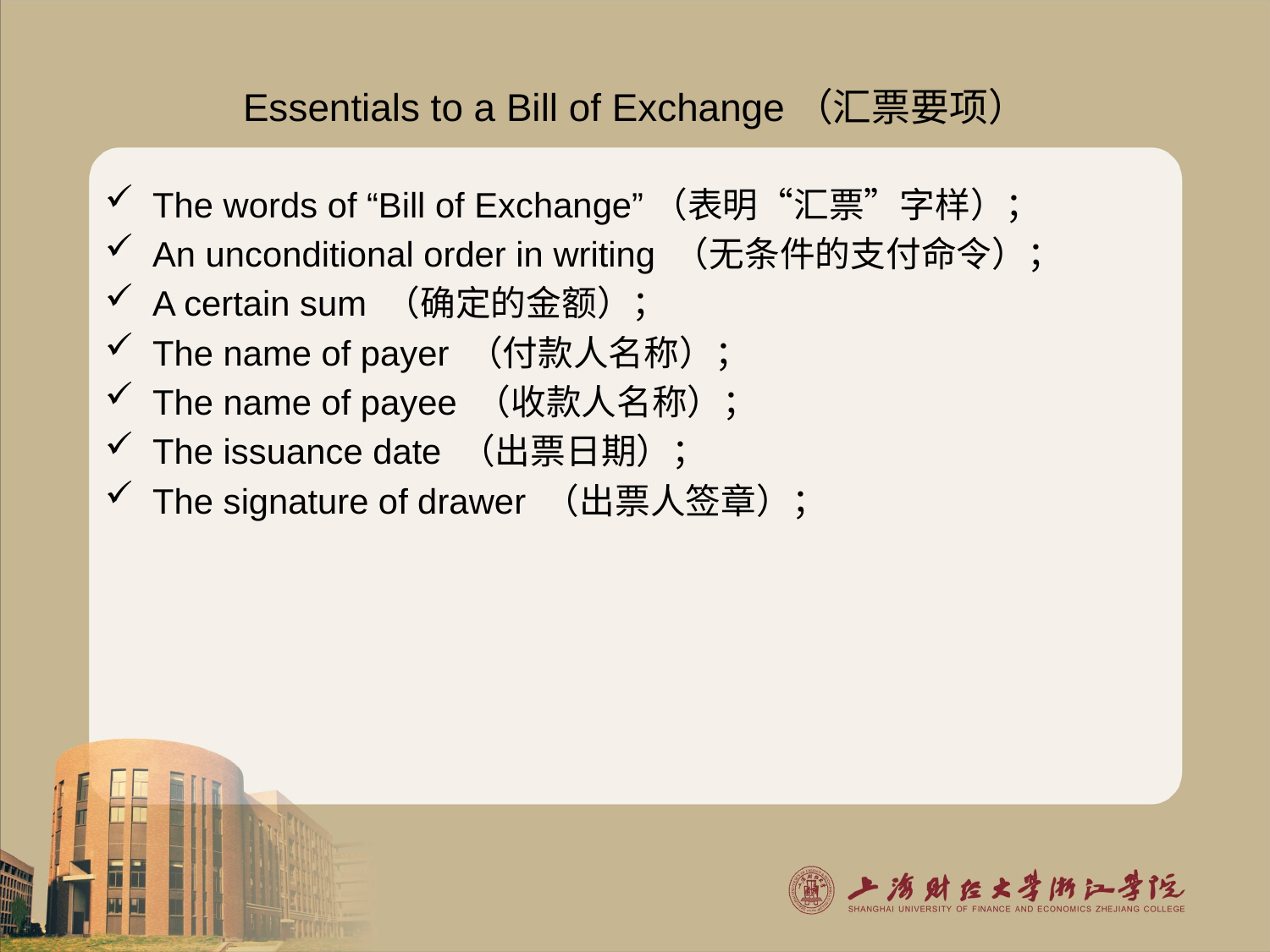

# Essentials to a Bill of Exchange（汇票要项）
The words of “Bill of Exchange”（表明“汇票”字样）；
An unconditional order in writing （无条件的支付命令）；
A certain sum （确定的金额）；
The name of payer （付款人名称）；
The name of payee （收款人名称）；
The issuance date （出票日期）；
The signature of drawer （出票人签章）；